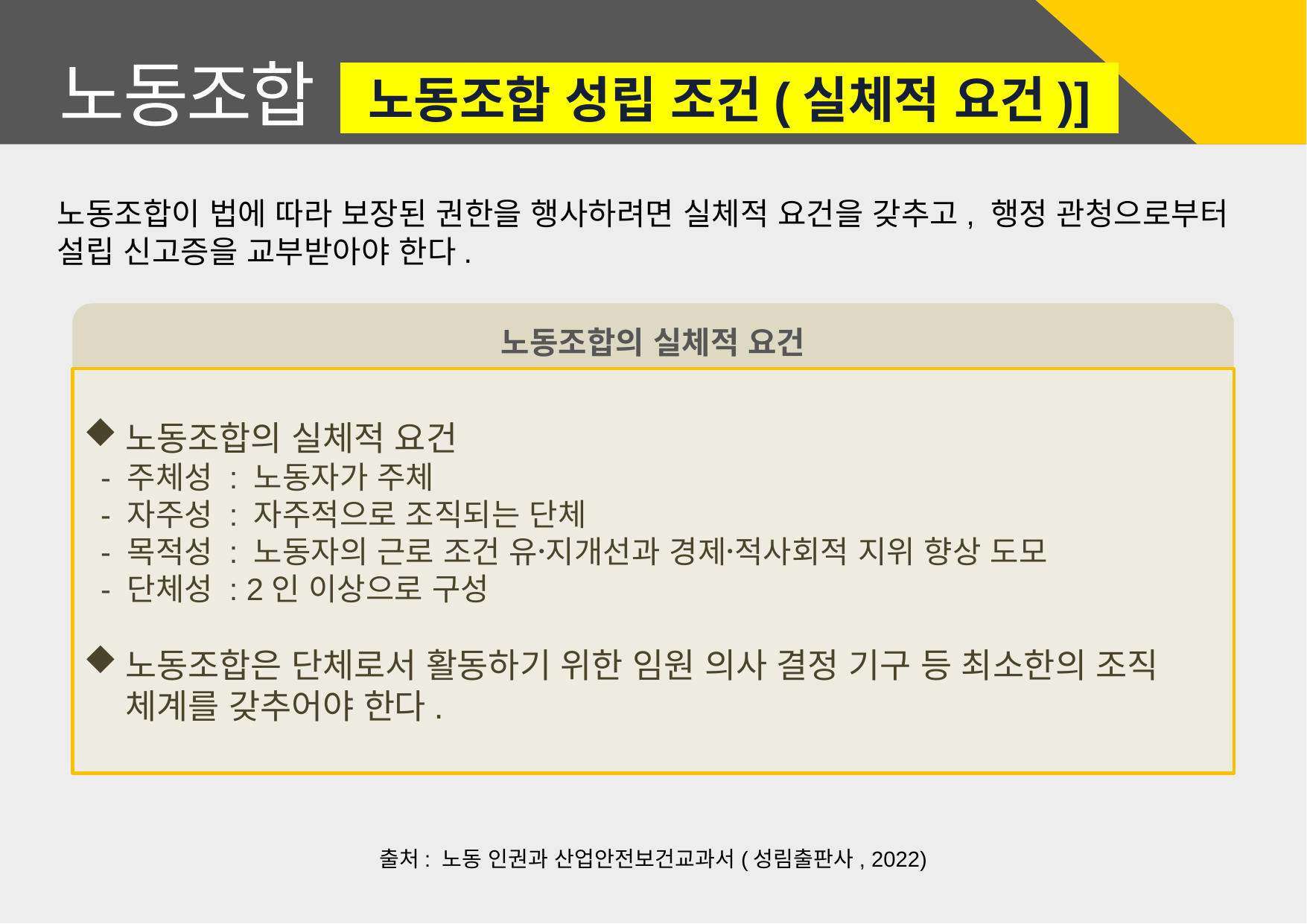

노동조합
노동조합 성립 조건(실체적 요건)]
노동조합이 법에 따라 보장된 권한을 행사하려면 실체적 요건을 갖추고, 행정 관청으로부터 설립 신고증을 교부받아야 한다.
노동조합의 실체적 요건

노동조합의 실체적 요건
  - 주체성 : 노동자가 주체
  - 자주성 : 자주적으로 조직되는 단체
  - 목적성 : 노동자의 근로 조건 유지〮개선과 경제적〮사회적 지위 향상 도모
  - 단체성 : 2인 이상으로 구성

노동조합은 단체로서 활동하기 위한 임원 의사 결정 기구 등 최소한의 조직 체계를 갖추어야 한다.
출처: 노동 인권과 산업안전보건교과서(성림출판사, 2022)